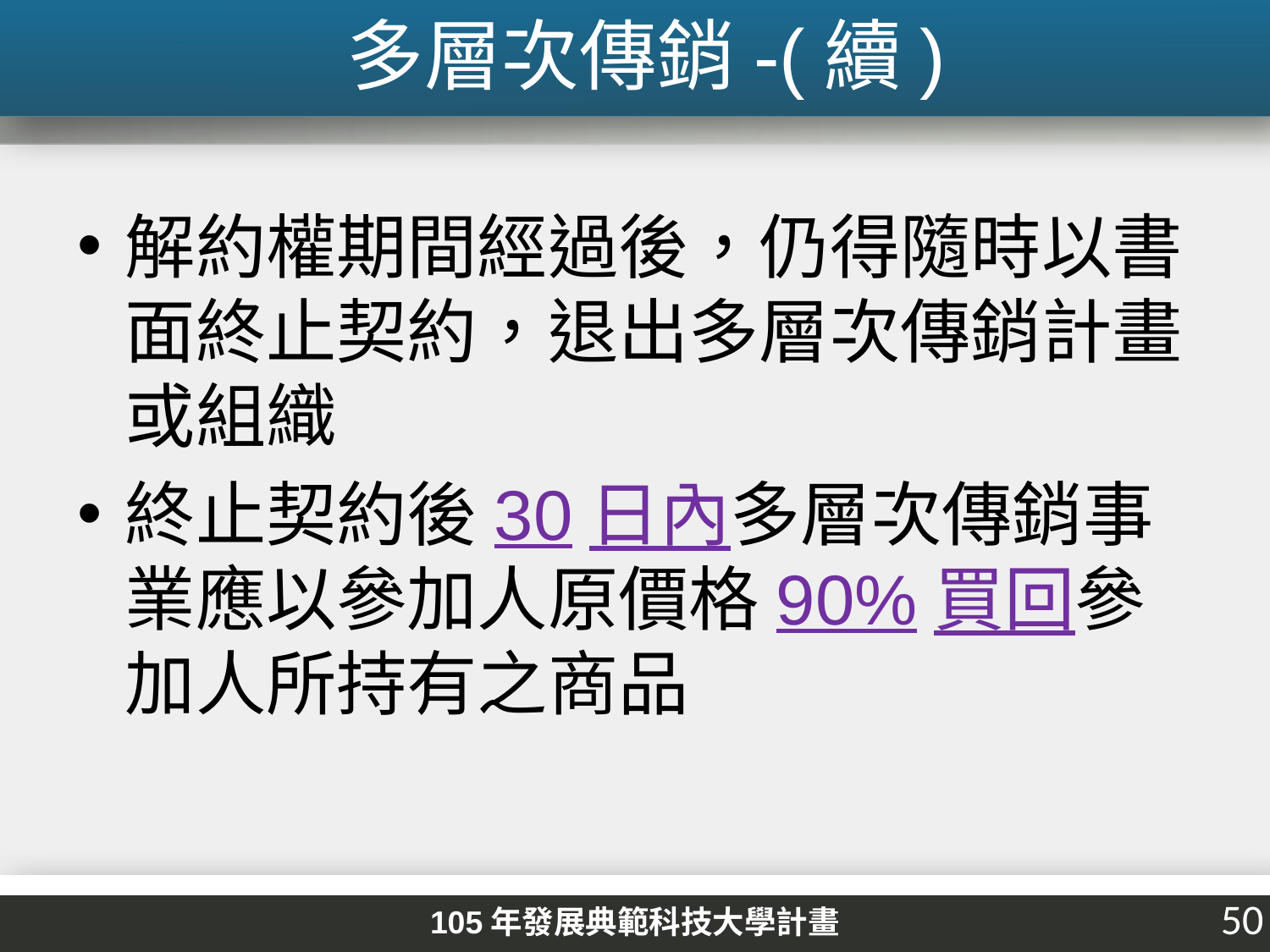

# 多層次傳銷-(續)
解約權期間經過後，仍得隨時以書面終止契約，退出多層次傳銷計畫或組織
終止契約後30日內多層次傳銷事業應以參加人原價格90%買回參加人所持有之商品